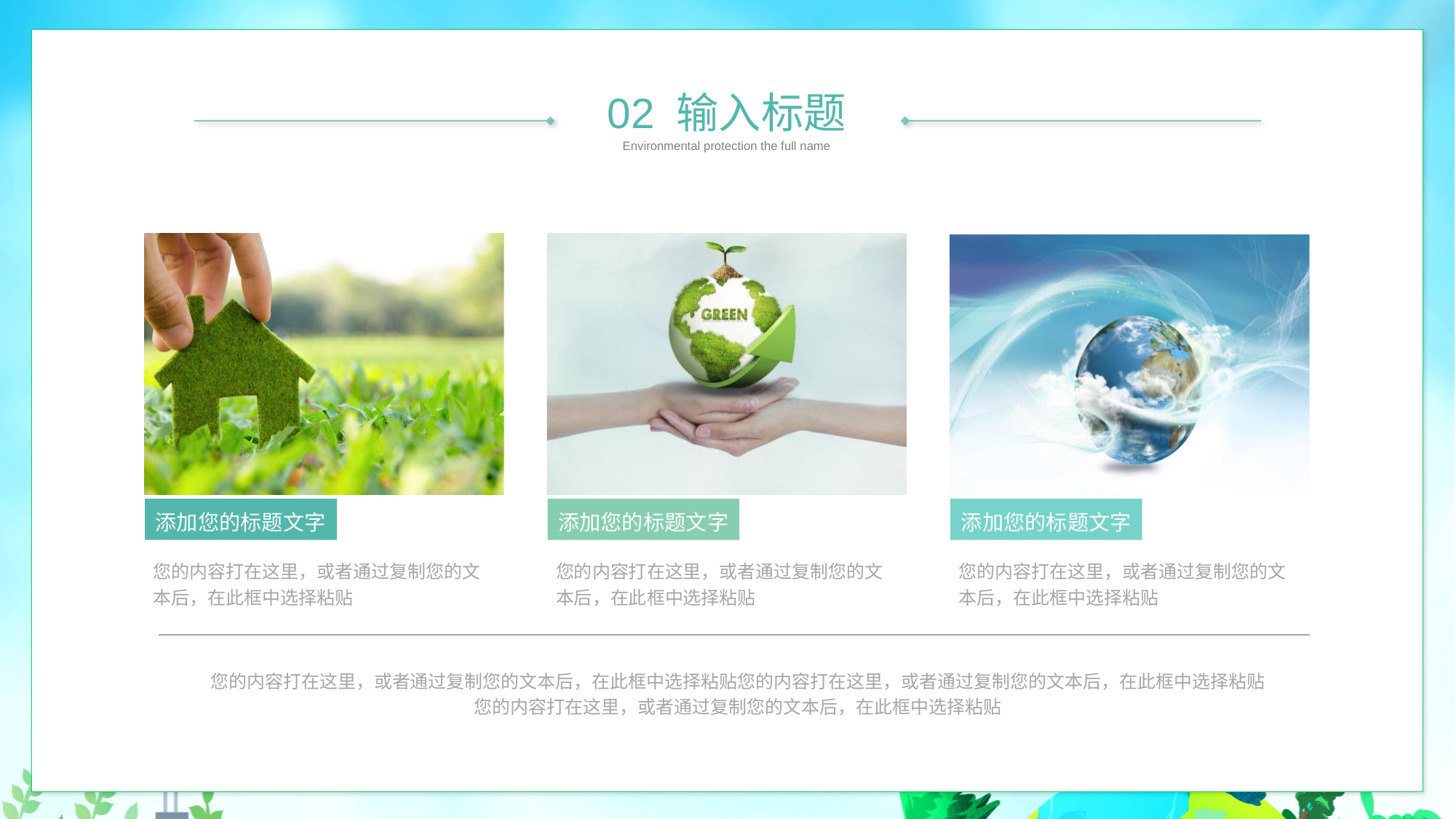

02 输入标题
Environmental protection the full name

添加您的标题文字
添加您的标题文字
添加您的标题文字
您的内容打在这里，或者通过复制您的文本后，在此框中选择粘贴
您的内容打在这里，或者通过复制您的文本后，在此框中选择粘贴
您的内容打在这里，或者通过复制您的文本后，在此框中选择粘贴
您的内容打在这里，或者通过复制您的文本后，在此框中选择粘贴您的内容打在这里，或者通过复制您的文本后，在此框中选择粘贴
您的内容打在这里，或者通过复制您的文本后，在此框中选择粘贴